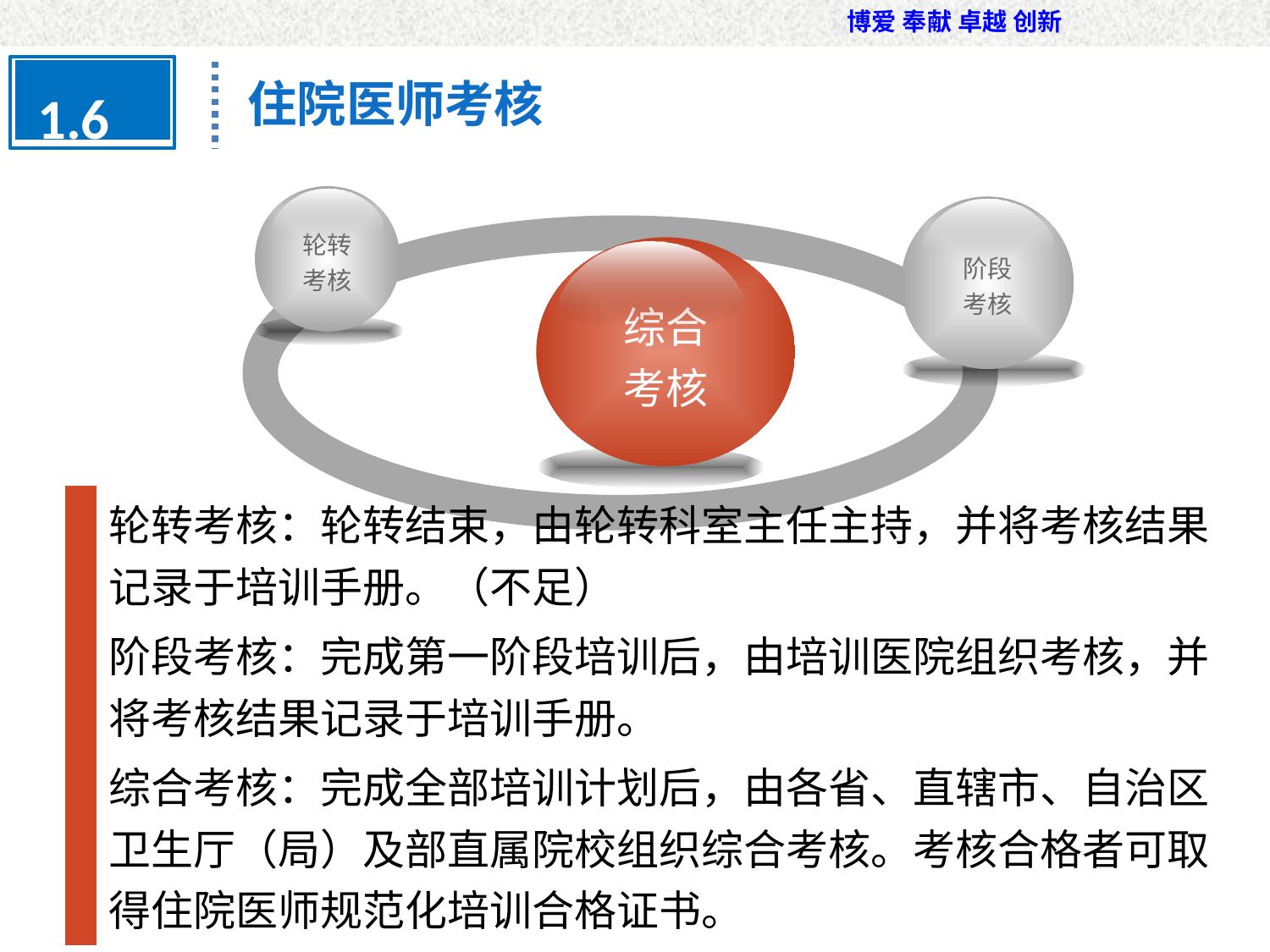

住院医师考核
1.6
轮转
考核

阶段
考核

综合
考核

|  | 轮转考核：轮转结束，由轮转科室主任主持，并将考核结果记录于培训手册。（不足） 阶段考核：完成第一阶段培训后，由培训医院组织考核，并将考核结果记录于培训手册。 综合考核：完成全部培训计划后，由各省、直辖市、自治区卫生厅（局）及部直属院校组织综合考核。考核合格者可取得住院医师规范化培训合格证书。 |
| --- | --- |